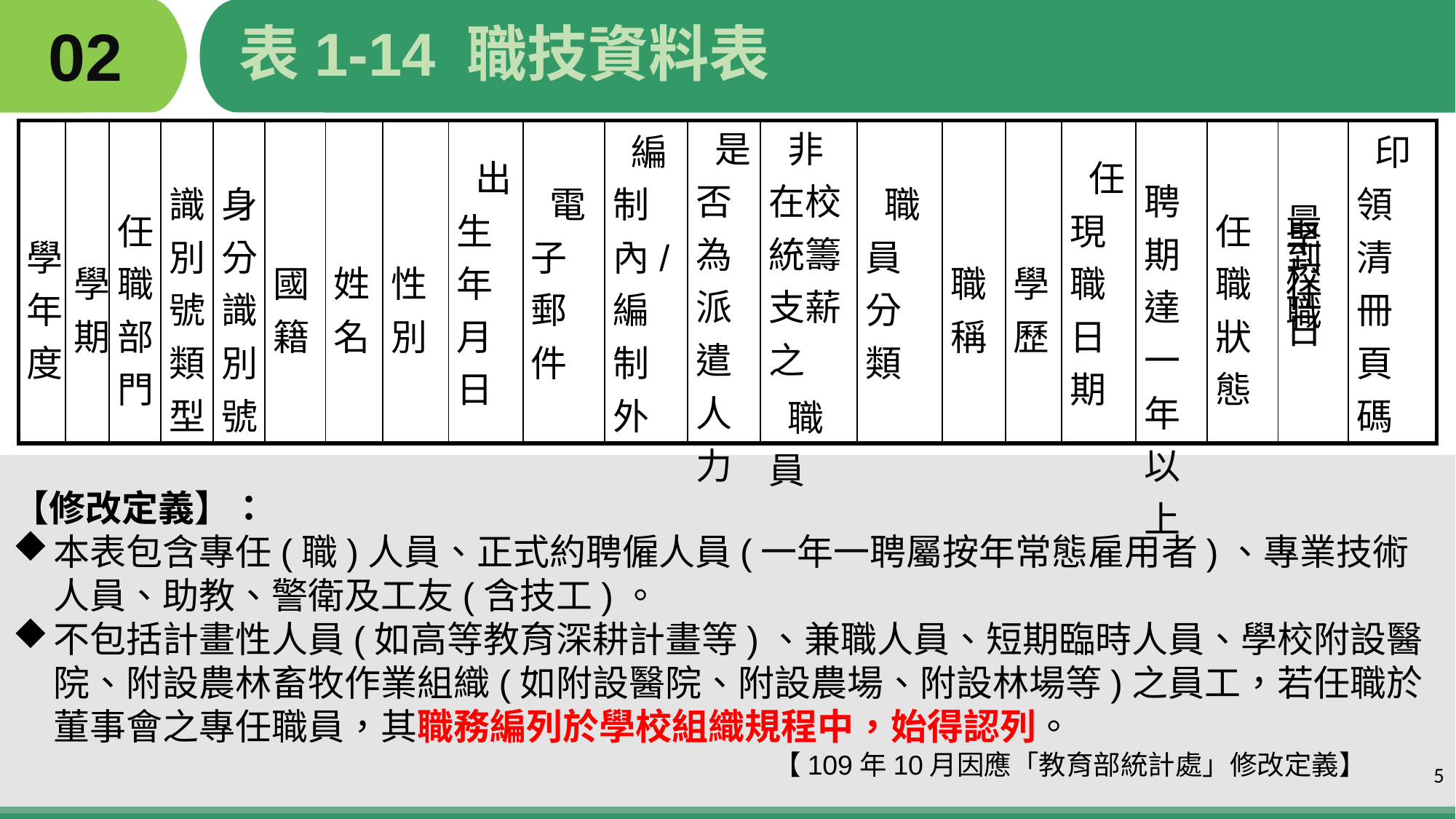

# 02
表1-14 職技資料表
| 學年度 | 學期 | 任職部門 | 識別號類型 | 身分識別號 | 國籍 | 姓名 | 性別 | 出生年月日 | 電子郵件 | 編制內/編制外 | 是否為派遣人力 | 非在校統籌支薪之 職員 | 職員分類 | 職稱 | 學歷 | 任現職日期 | 聘期達一年以上 | 任職狀態 | 最早到校任職日 | 印領清冊頁碼 |
| --- | --- | --- | --- | --- | --- | --- | --- | --- | --- | --- | --- | --- | --- | --- | --- | --- | --- | --- | --- | --- |
【修改定義】：
本表包含專任(職)人員、正式約聘僱人員(一年一聘屬按年常態雇用者)、專業技術人員、助教、警衛及工友(含技工)。
不包括計畫性人員(如高等教育深耕計畫等)、兼職人員、短期臨時人員、學校附設醫院、附設農林畜牧作業組織(如附設醫院、附設農場、附設林場等)之員工，若任職於董事會之專任職員，其職務編列於學校組織規程中，始得認列。
                                                                                                                          【109年10月因應「教育部統計處」修改定義】

5